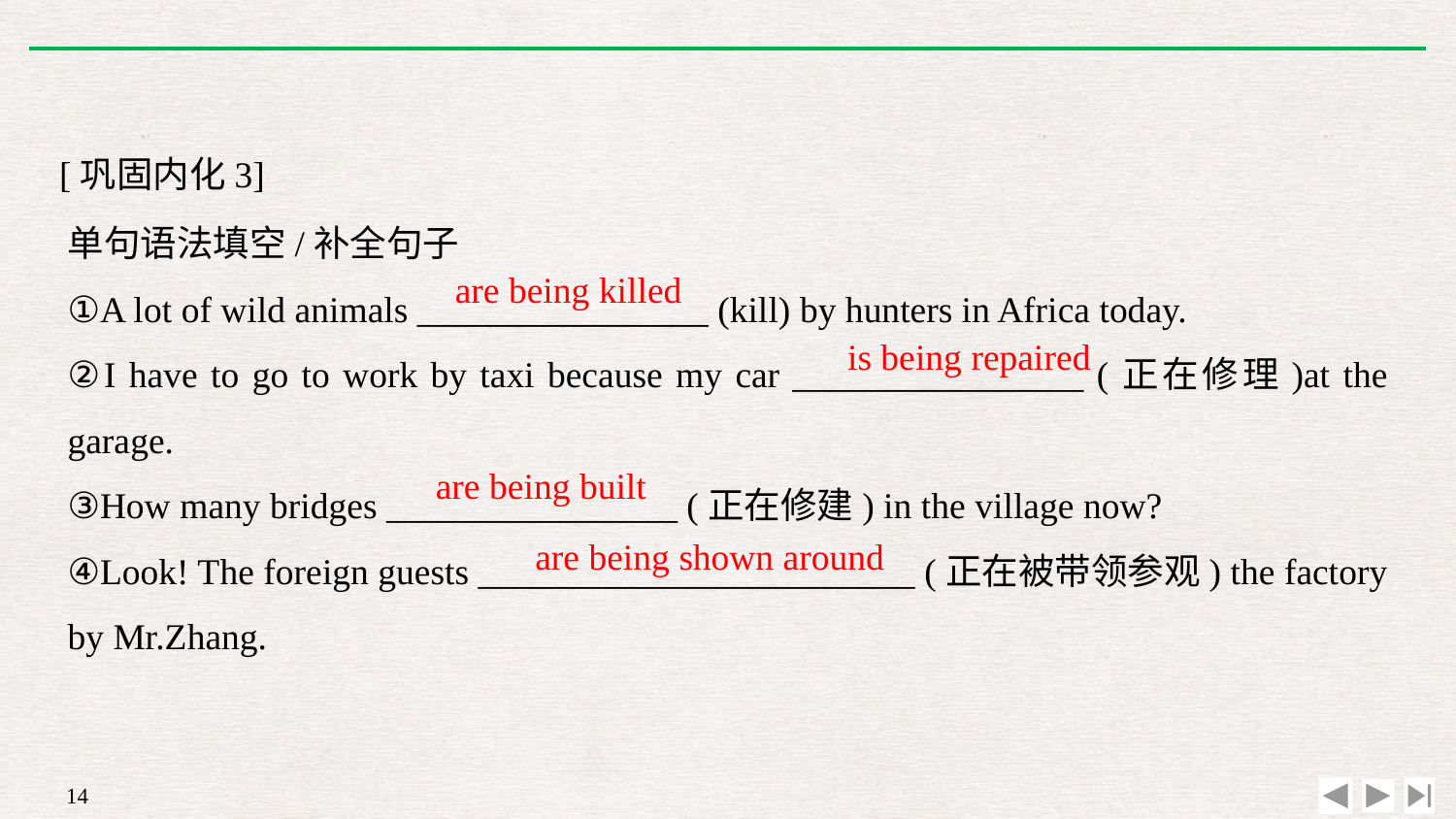

[巩固内化3]
单句语法填空/补全句子
①A lot of wild animals ________________ (kill) by hunters in Africa today.
②I have to go to work by taxi because my car ________________ (正在修理)at the garage.
③How many bridges ________________ (正在修建) in the village now?
④Look! The foreign guests ________________________ (正在被带领参观) the factory by Mr.Zhang.
are being killed
is being repaired
are being built
are being shown around